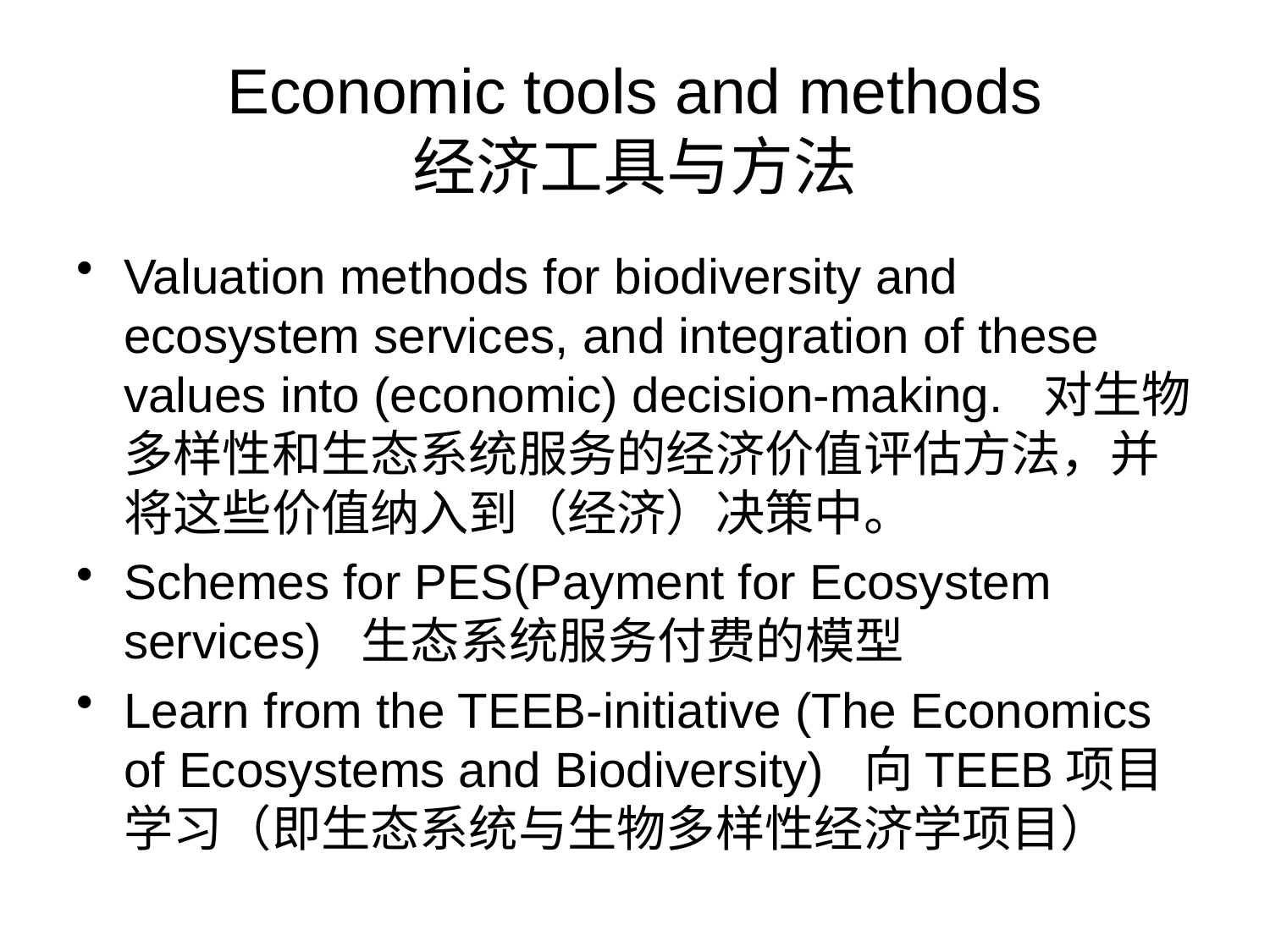

# Economic tools and methods 经济工具与方法
Valuation methods for biodiversity and ecosystem services, and integration of these values into (economic) decision-making.  对生物多样性和生态系统服务的经济价值评估方法，并将这些价值纳入到（经济）决策中。
Schemes for PES(Payment for Ecosystem services)  生态系统服务付费的模型
Learn from the TEEB-initiative (The Economics of Ecosystems and Biodiversity)  向TEEB项目学习（即生态系统与生物多样性经济学项目）